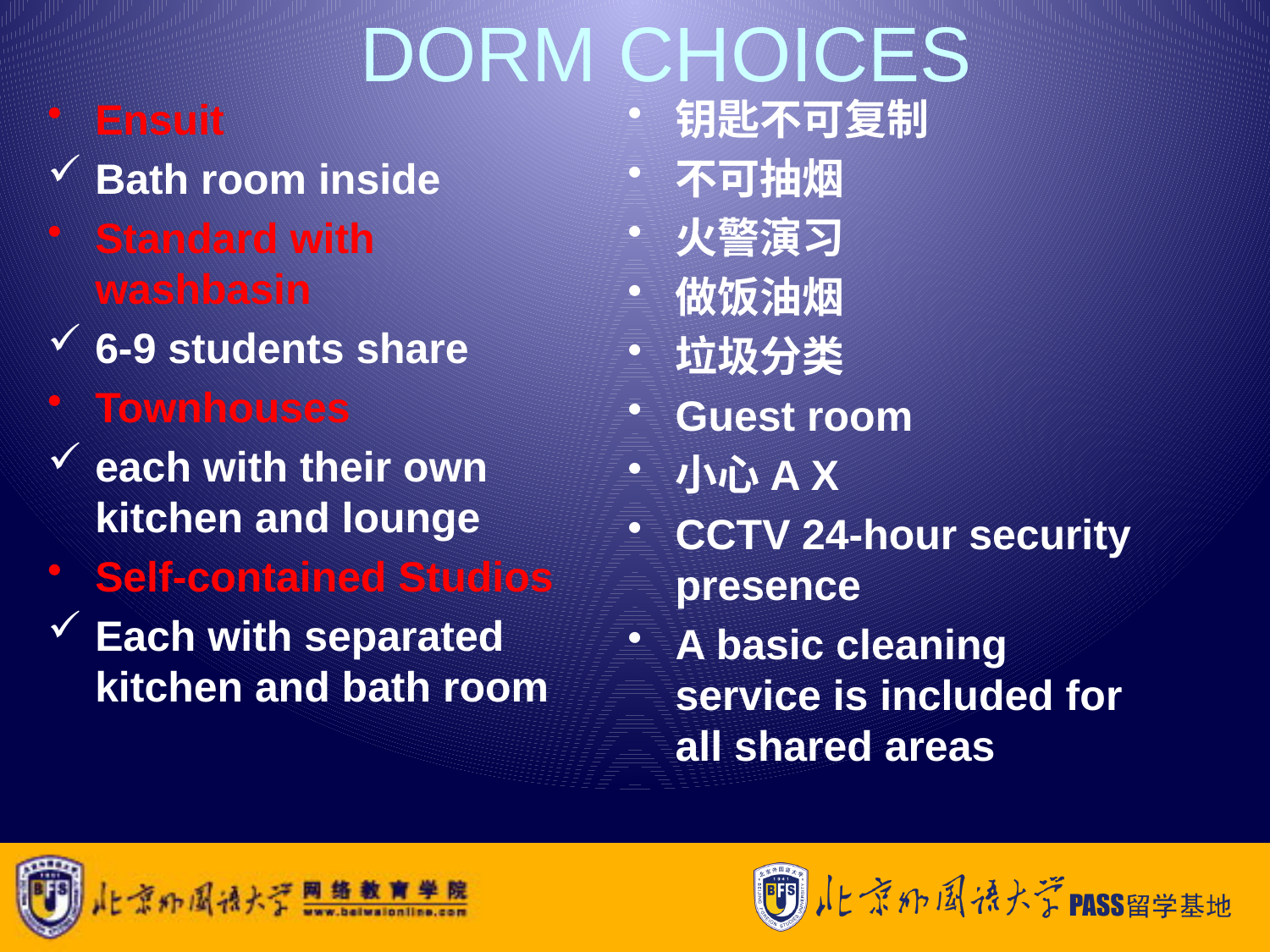

# DORM CHOICES
Ensuit
Bath room inside
Standard with washbasin
6-9 students share
Townhouses
each with their own kitchen and lounge
Self-contained Studios
Each with separated kitchen and bath room

钥匙不可复制
不可抽烟
火警演习
做饭油烟
垃圾分类
Guest room
小心A X
CCTV 24-hour security presence
A basic cleaning service is included for all shared areas